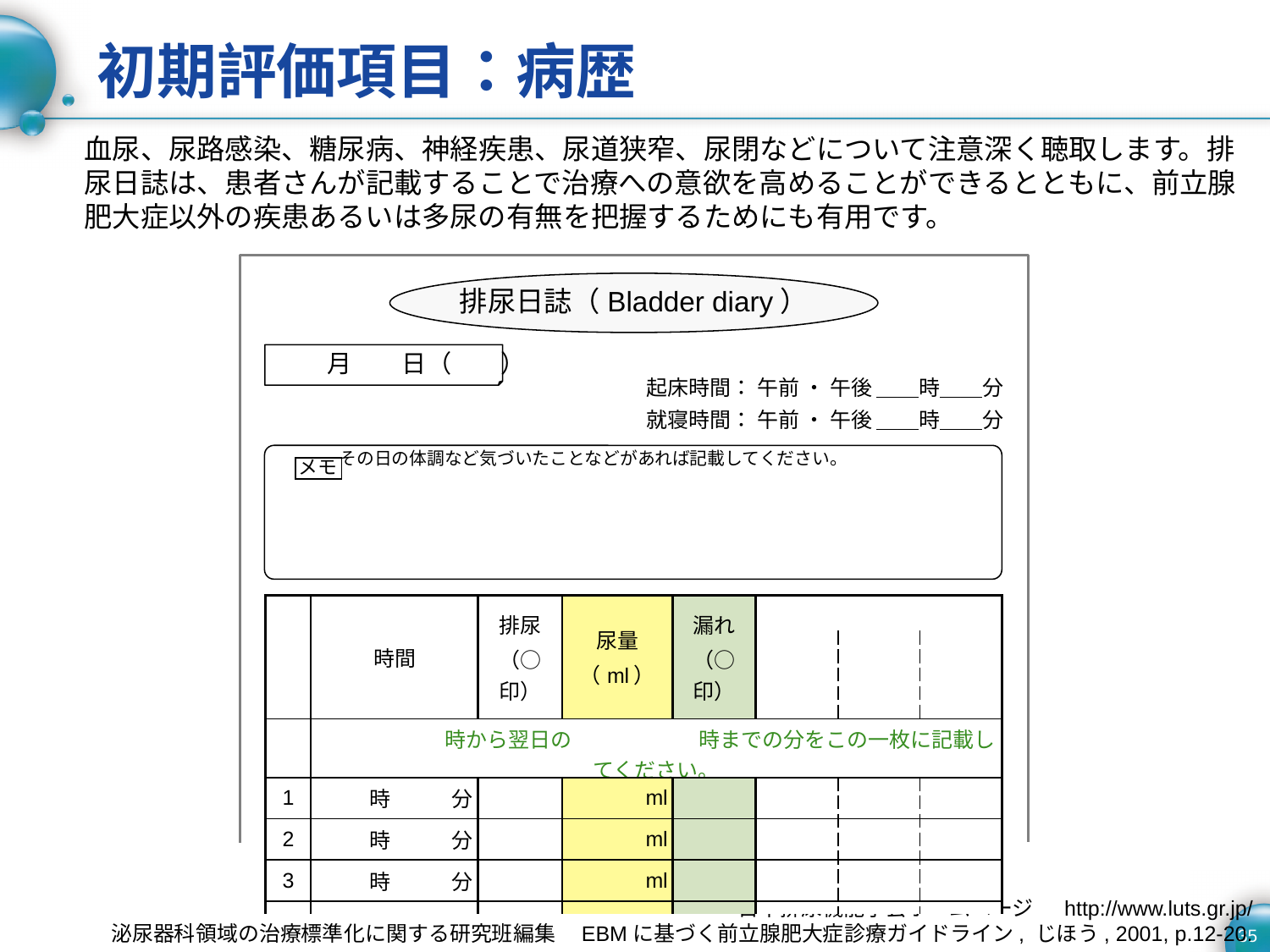

# 初期評価項目：病歴
血尿、尿路感染、糖尿病、神経疾患、尿道狭窄、尿閉などについて注意深く聴取します。排尿日誌は、患者さんが記載することで治療への意欲を高めることができるとともに、前立腺肥大症以外の疾患あるいは多尿の有無を把握するためにも有用です。

排尿日誌（Bladder diary）
	月	日（　　）
起床時間： 午前 ・ 午後 ＿＿時＿＿分
就寝時間： 午前 ・ 午後 ＿＿時＿＿分
その日の体調など気づいたことなどがあれば記載してください。

メモ

|  | 時間 |  | 排尿 （○印） | 尿量 （ml） | 漏れ （○印） |  |  |  |
| --- | --- | --- | --- | --- | --- | --- | --- | --- |
|  |  |  |  |  |  |  |  |  |
|  | 時から翌日の 時までの分をこの一枚に記載してください。 |  |  |  |  |  |  |  |
| 1 | 時 | 分 |  | ml |  |  |  |  |
| 2 | 時 | 分 |  | ml |  |  |  |  |
| 3 | 時 | 分 |  | ml |  |  |  |  |
|  |  |  |  |  |  |  |  |  |
日本排尿機能学会ホームページ　 http://www.luts.gr.jp/
泌尿器科領域の治療標準化に関する研究班編集　EBMに基づく前立腺肥大症診療ガイドライン, じほう, 2001, p.12-20.
35